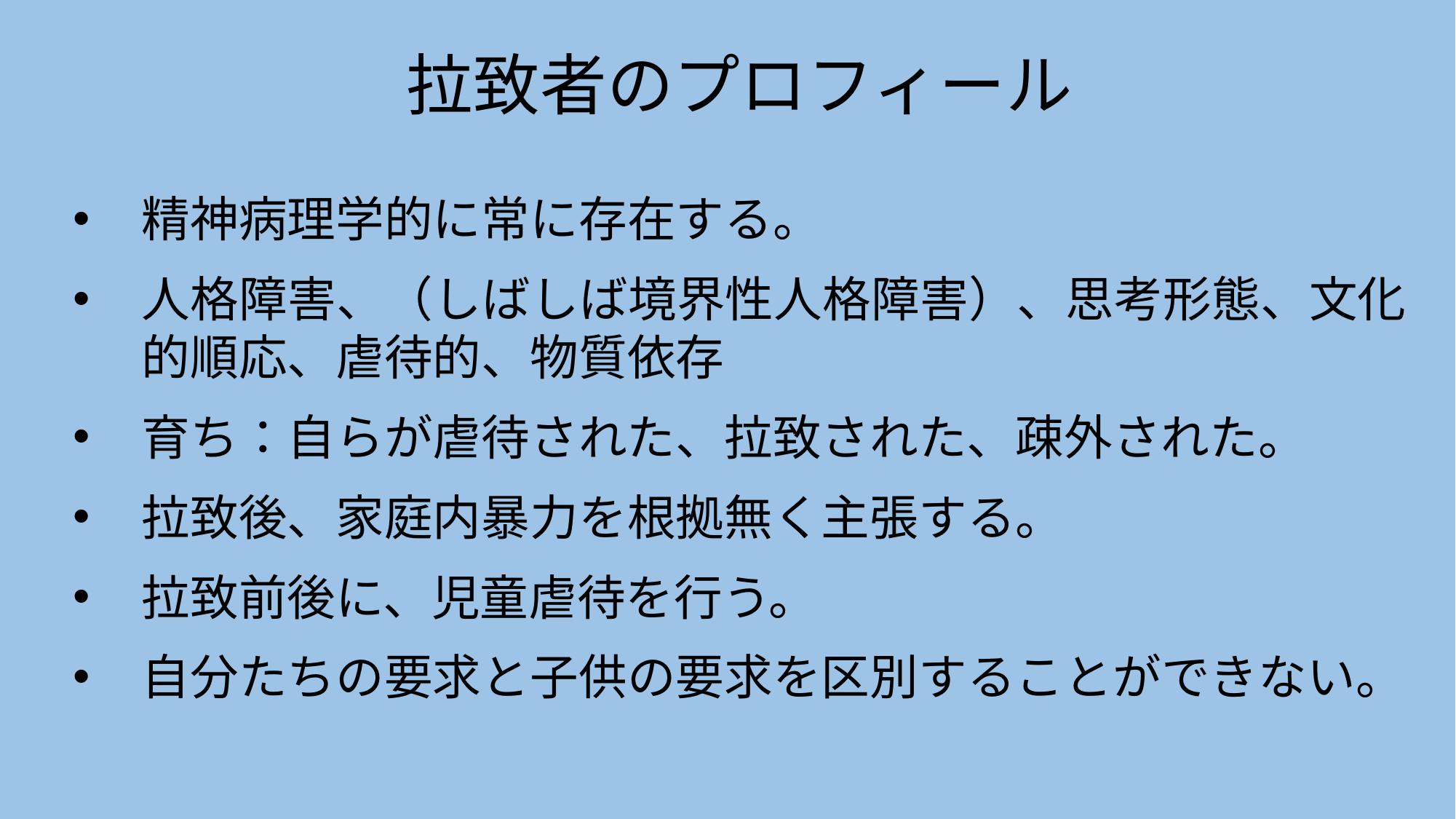

拉致者のプロフィール

精神病理学的に常に存在する。

人格障害、（しばしば境界性人格障害）、思考形態、文化的順応、虐待的、物質依存

育ち：自らが虐待された、拉致された、疎外された。

拉致後、家庭内暴力を根拠無く主張する。

拉致前後に、児童虐待を行う。

自分たちの要求と子供の要求を区別することができない。